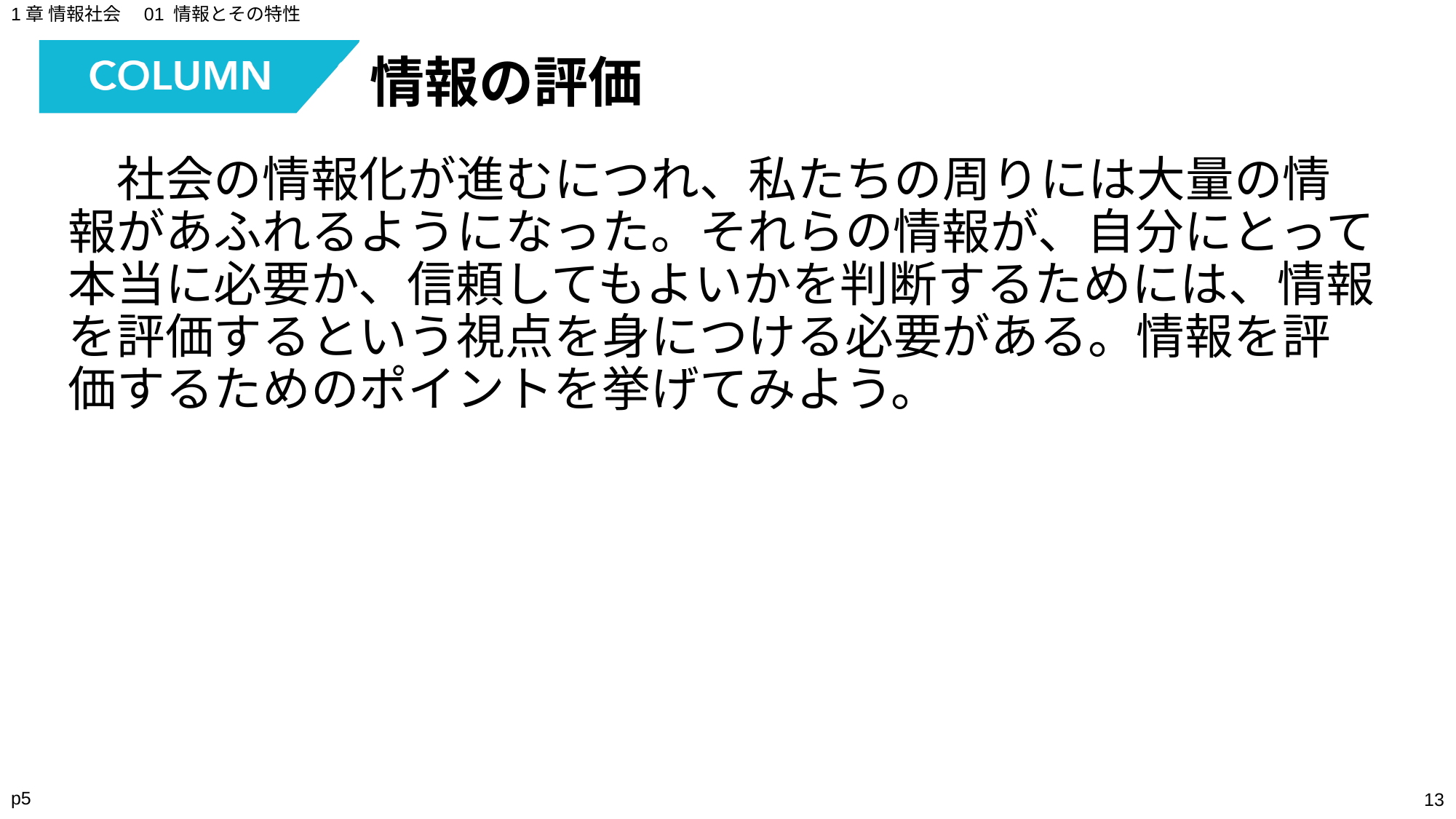

1章 情報社会　01 情報とその特性

情報の評価
　社会の情報化が進むにつれ、私たちの周りには大量の情報があふれるようになった。それらの情報が、自分にとって本当に必要か、信頼してもよいかを判断するためには、情報を評価するという視点を身につける必要がある。情報を評価するためのポイントを挙げてみよう。
p5
13